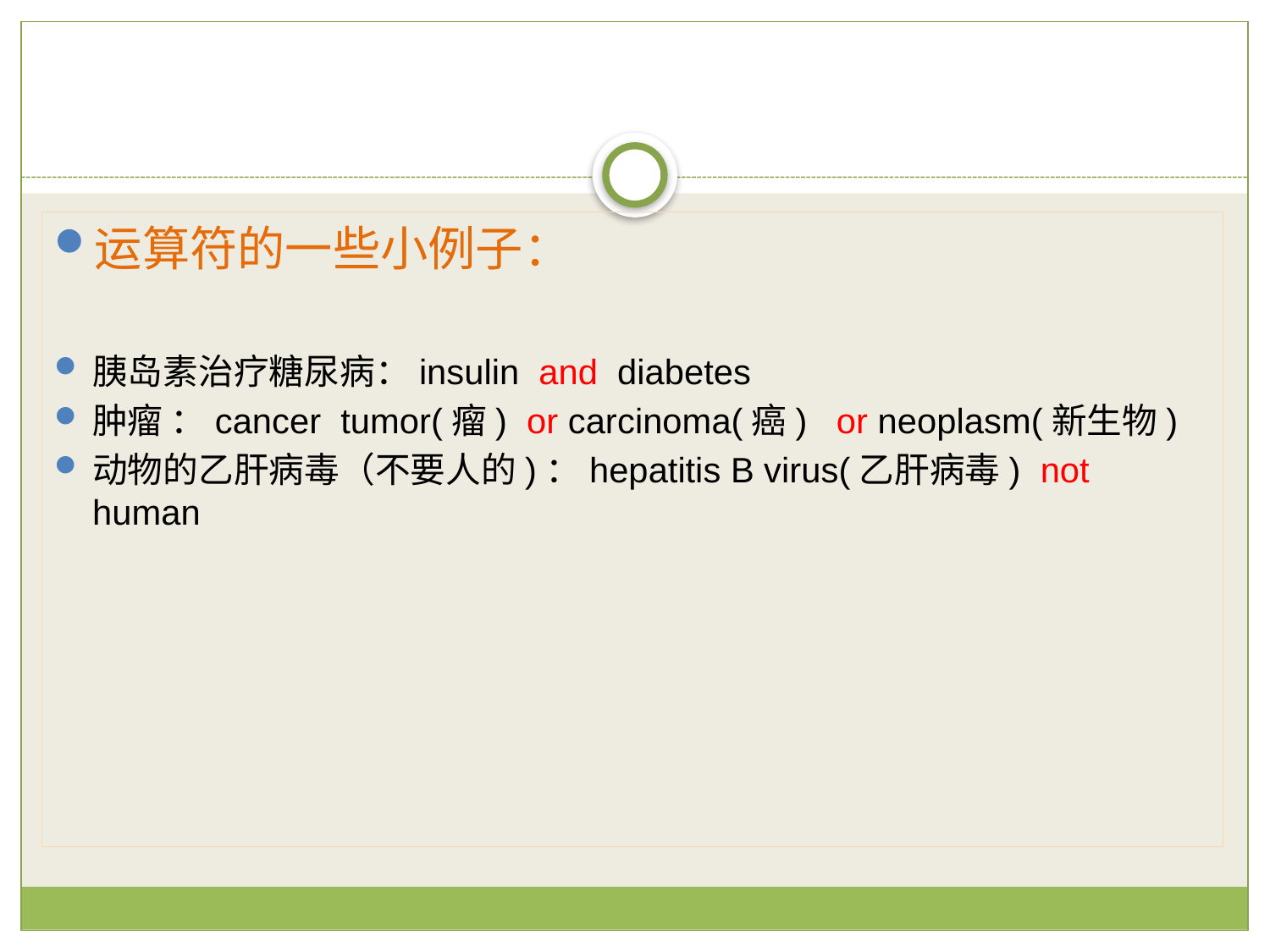

#
运算符的一些小例子：

胰岛素治疗糖尿病：insulin  and  diabetes
肿瘤 ：cancer  tumor(瘤)  or carcinoma(癌)   or neoplasm(新生物)
动物的乙肝病毒（不要人的)：hepatitis B virus(乙肝病毒)  not  human